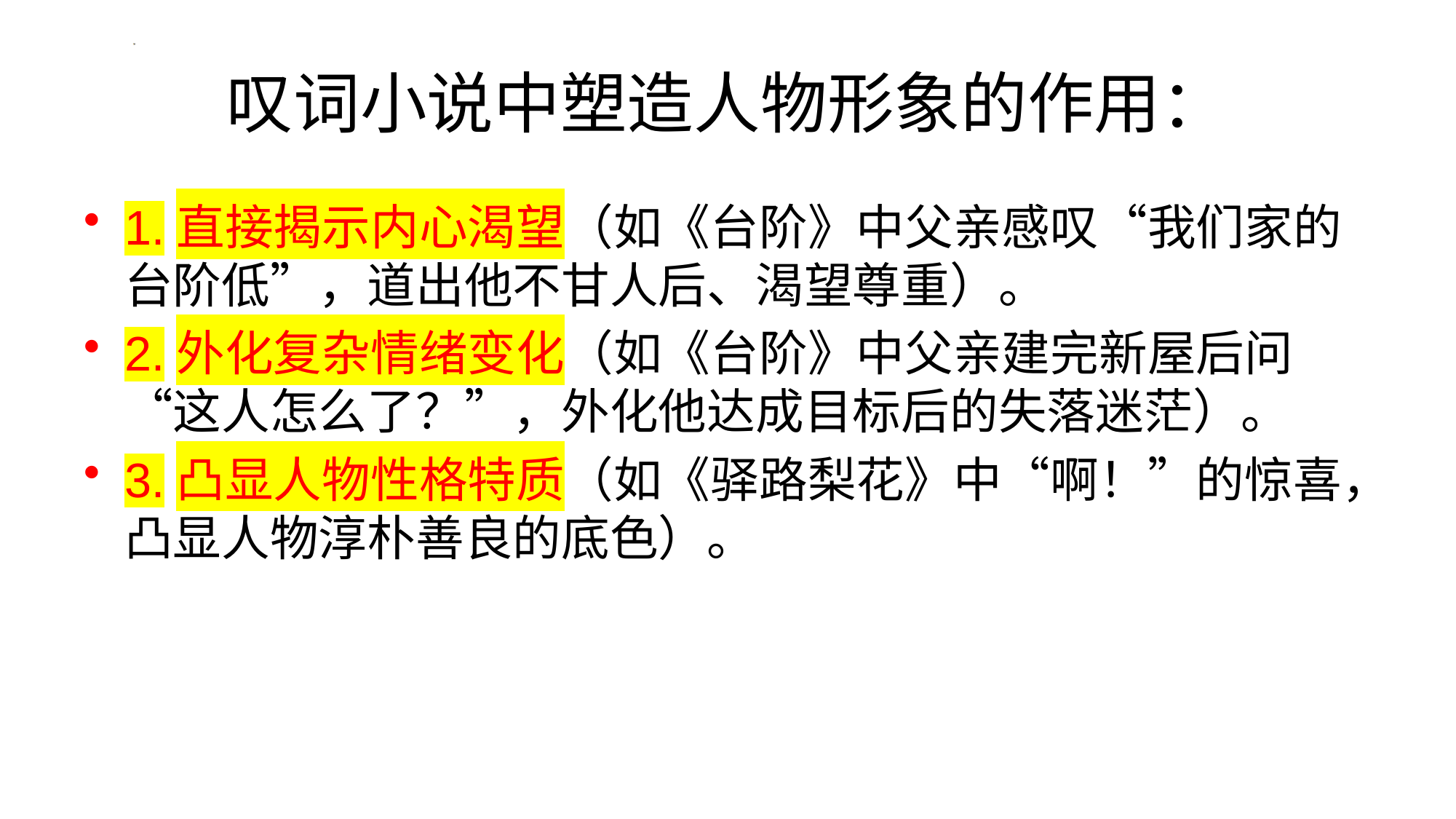

# 叹词小说中塑造人物形象的作用：
1.直接揭示内心渴望（如《台阶》中父亲感叹“我们家的台阶低”，道出他不甘人后、渴望尊重）。
2.外化复杂情绪变化（如《台阶》中父亲建完新屋后问“这人怎么了？”，外化他达成目标后的失落迷茫）。
3.凸显人物性格特质（如《驿路梨花》中“啊！”的惊喜，凸显人物淳朴善良的底色）。